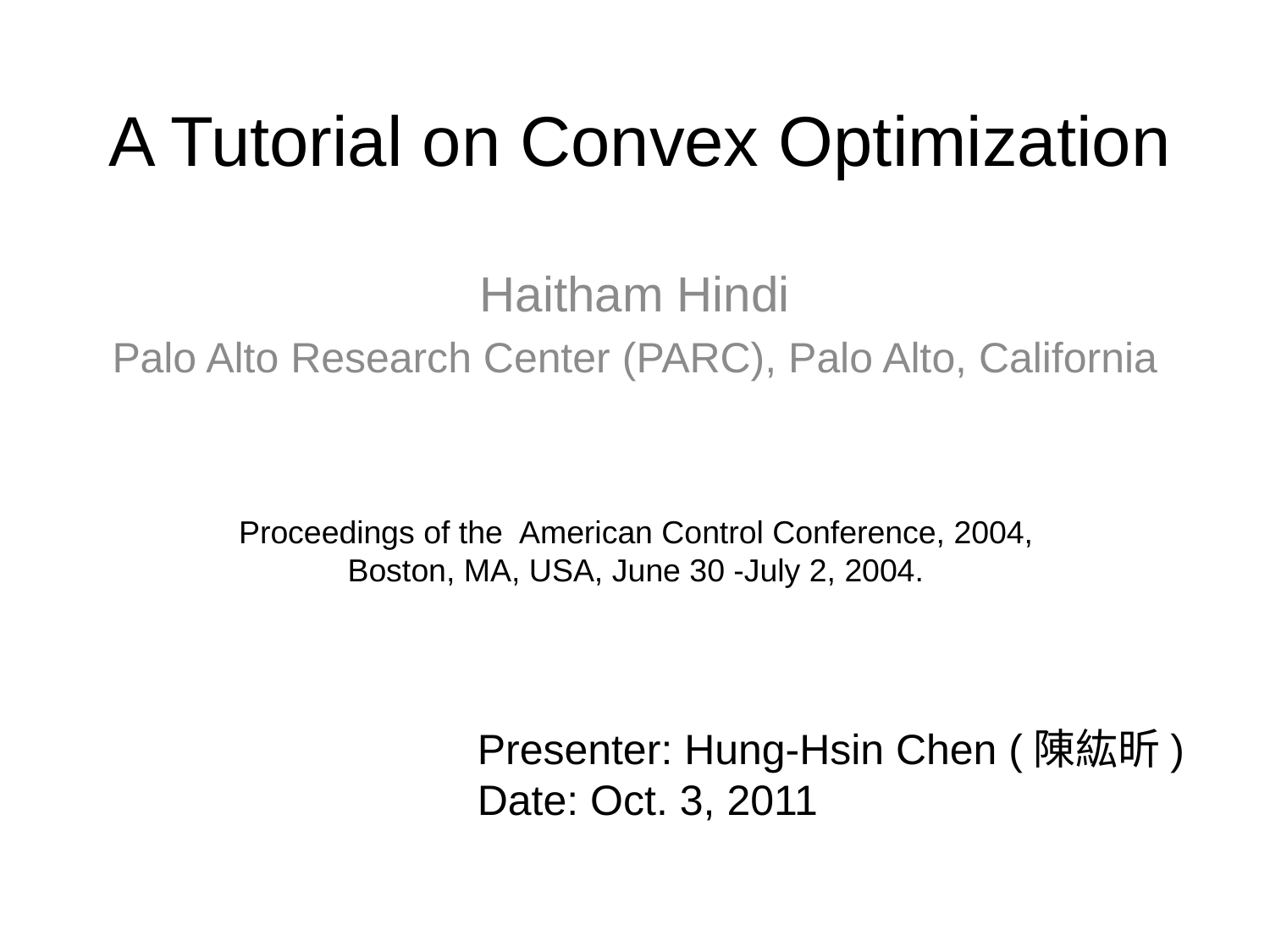

# A Tutorial on Convex Optimization
Haitham Hindi
Palo Alto Research Center (PARC), Palo Alto, California
Proceedings of the  American Control Conference, 2004,
Boston, MA, USA, June 30 -July 2, 2004.
Presenter: Hung-Hsin Chen (陳紘昕)
Date: Oct. 3, 2011